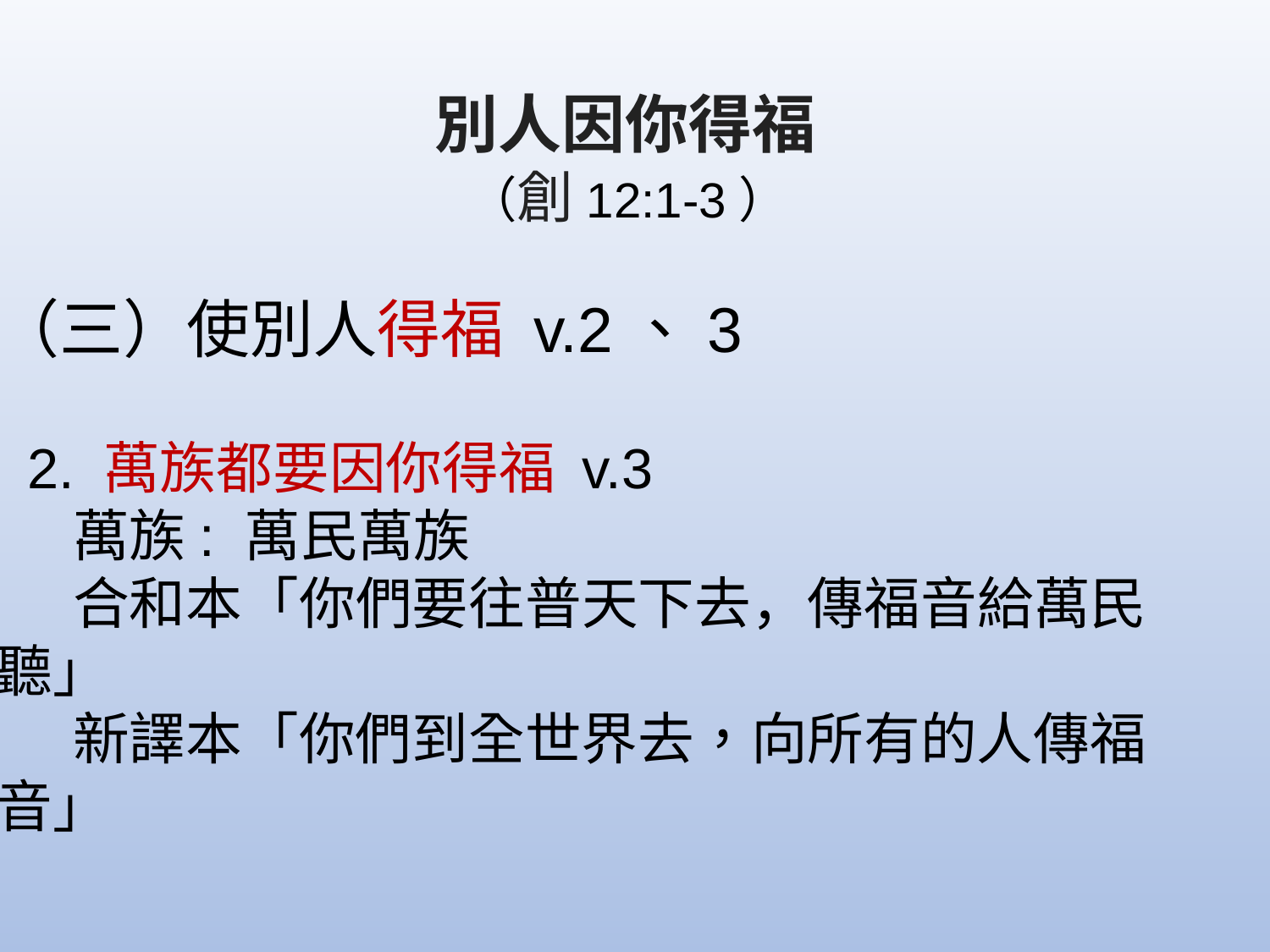

別人因你得福
		      	       （創12:1-3）

（三）使別人得福 v.2、3

  2. 萬族都要因你得福 v.3
     萬族: 萬民萬族
     合和本「你們要往普天下去，傳福音給萬民聽」
     新譯本「你們到全世界去，向所有的人傳福音」